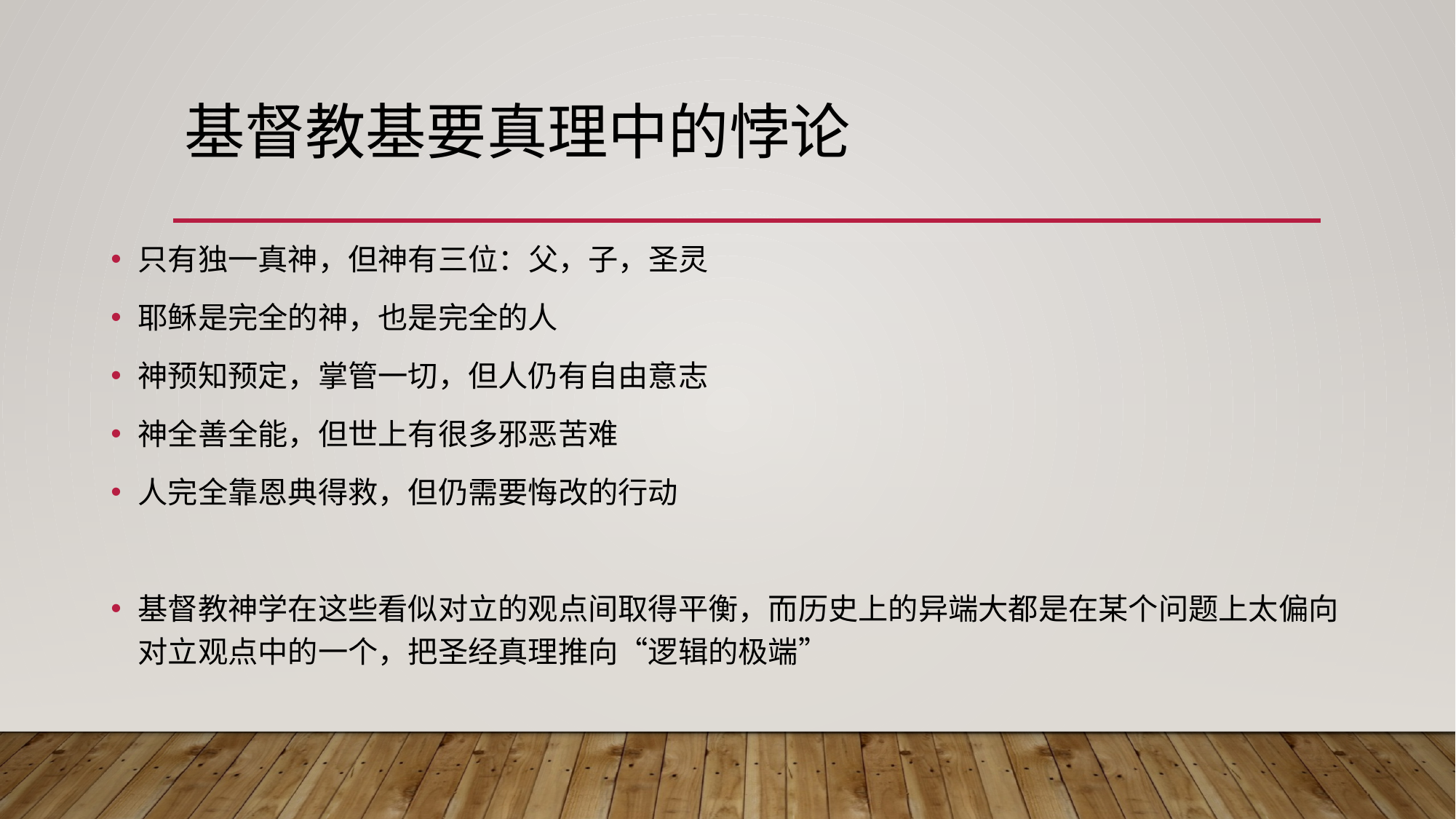

# 基督教基要真理中的悖论
只有独一真神，但神有三位：父，子，圣灵
耶稣是完全的神，也是完全的人
神预知预定，掌管一切，但人仍有自由意志
神全善全能，但世上有很多邪恶苦难
人完全靠恩典得救，但仍需要悔改的行动

基督教神学在这些看似对立的观点间取得平衡，而历史上的异端大都是在某个问题上太偏向对立观点中的一个，把圣经真理推向“逻辑的极端”